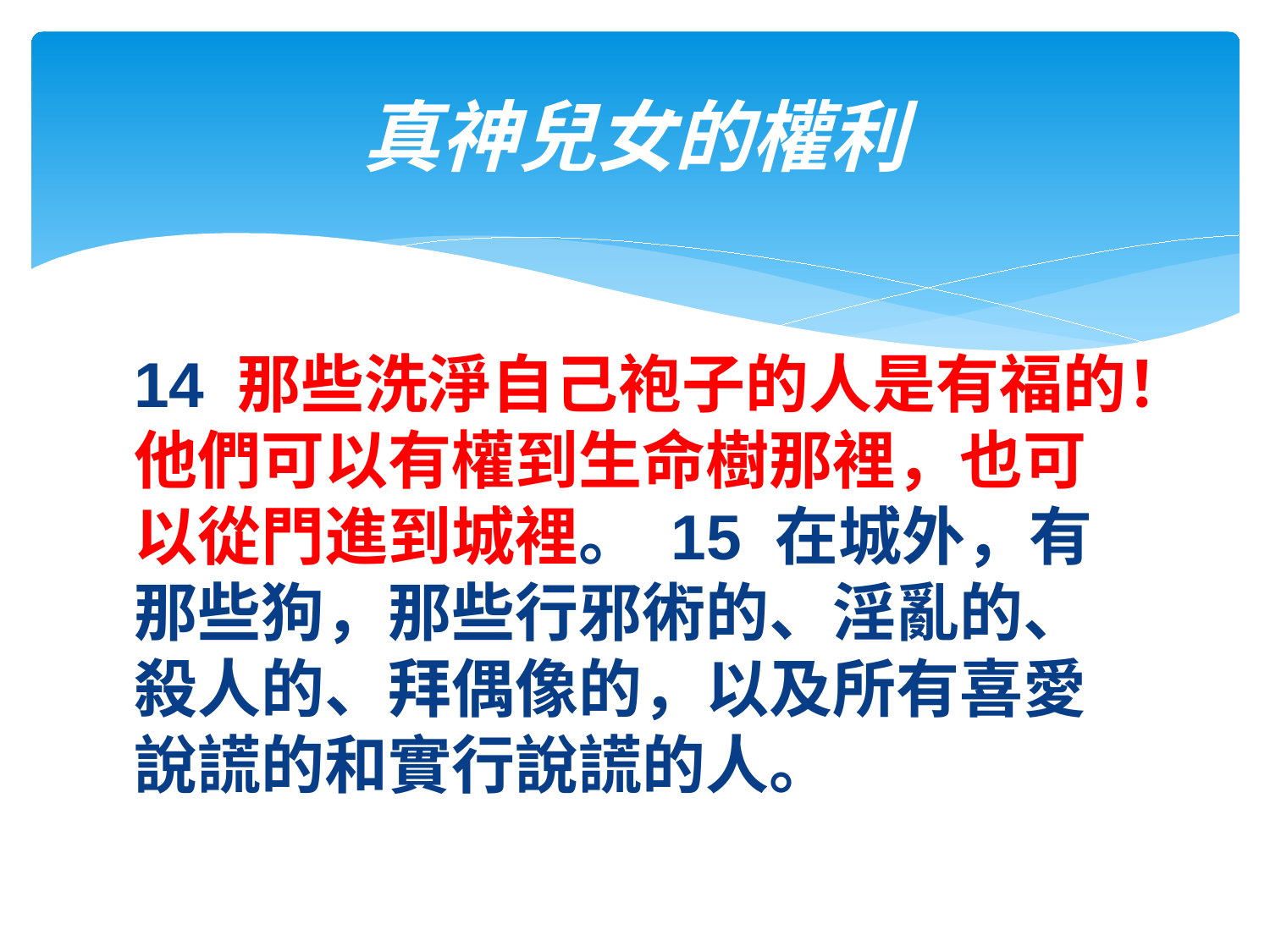

# 真神兒女的權利
14 那些洗淨自己袍子的人是有福的！他們可以有權到生命樹那裡，也可以從門進到城裡。 15 在城外，有那些狗，那些行邪術的、淫亂的、殺人的、拜偶像的，以及所有喜愛說謊的和實行說謊的人。